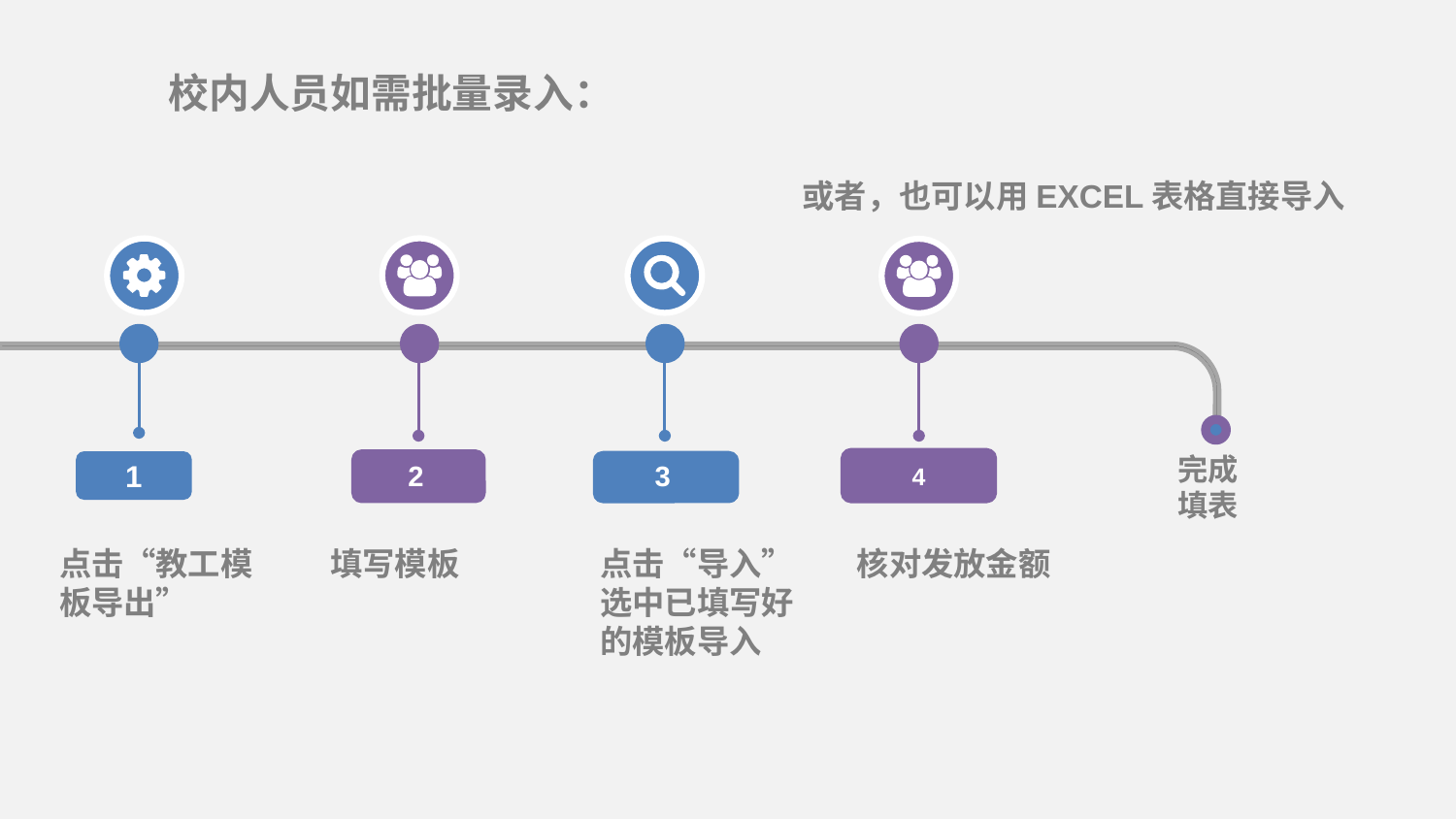

校内人员如需批量录入：

或者，也可以用EXCEL表格直接导入

完成填表
4

1

2

3
点击“教工模板导出”
填写模板
点击“导入”选中已填写好的模板导入

核对发放金额